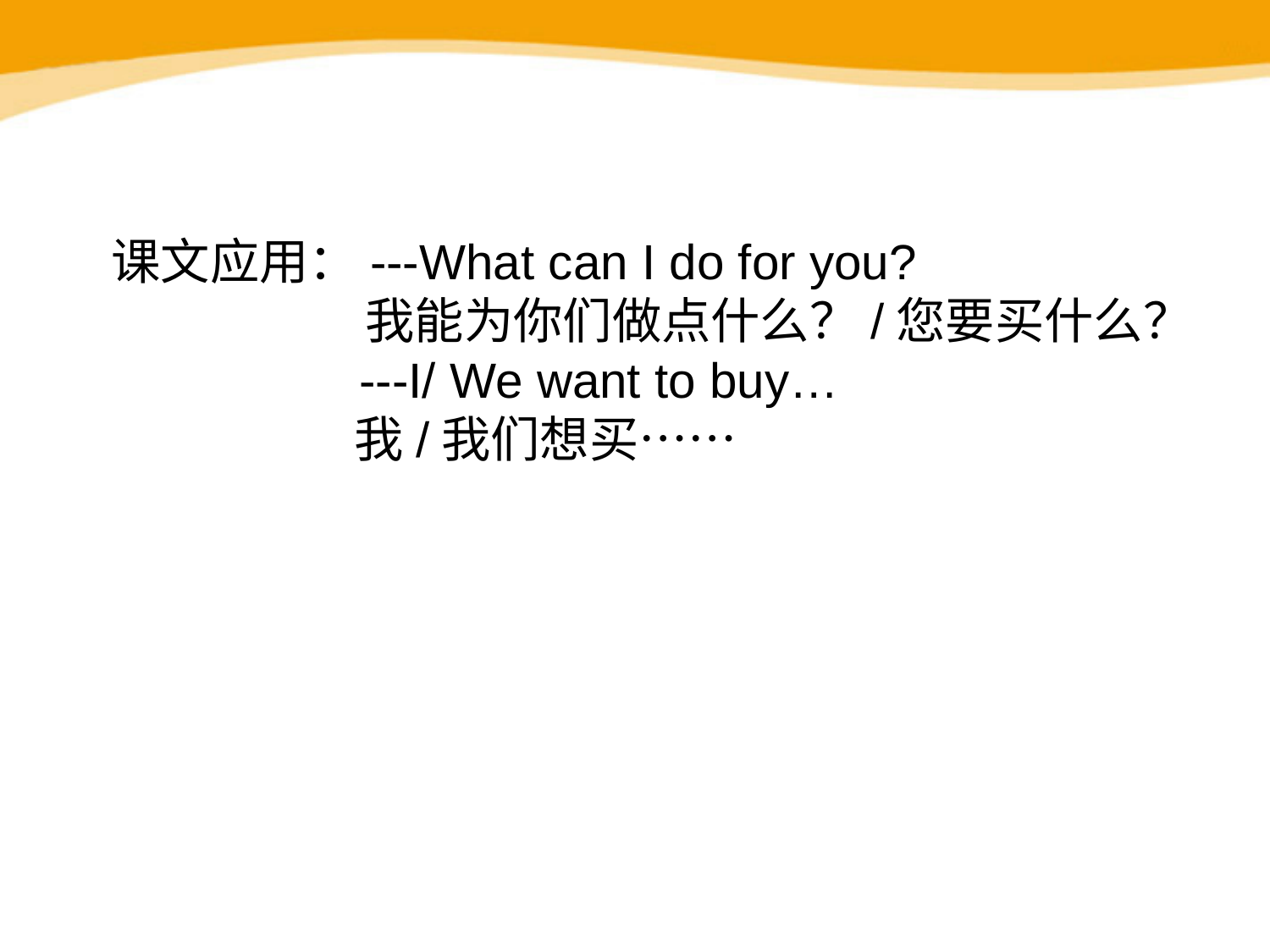

课文应用：---What can I do for you?
                      我能为你们做点什么？/您要买什么？
                  ---I/ We want to buy…
                     我/我们想买……